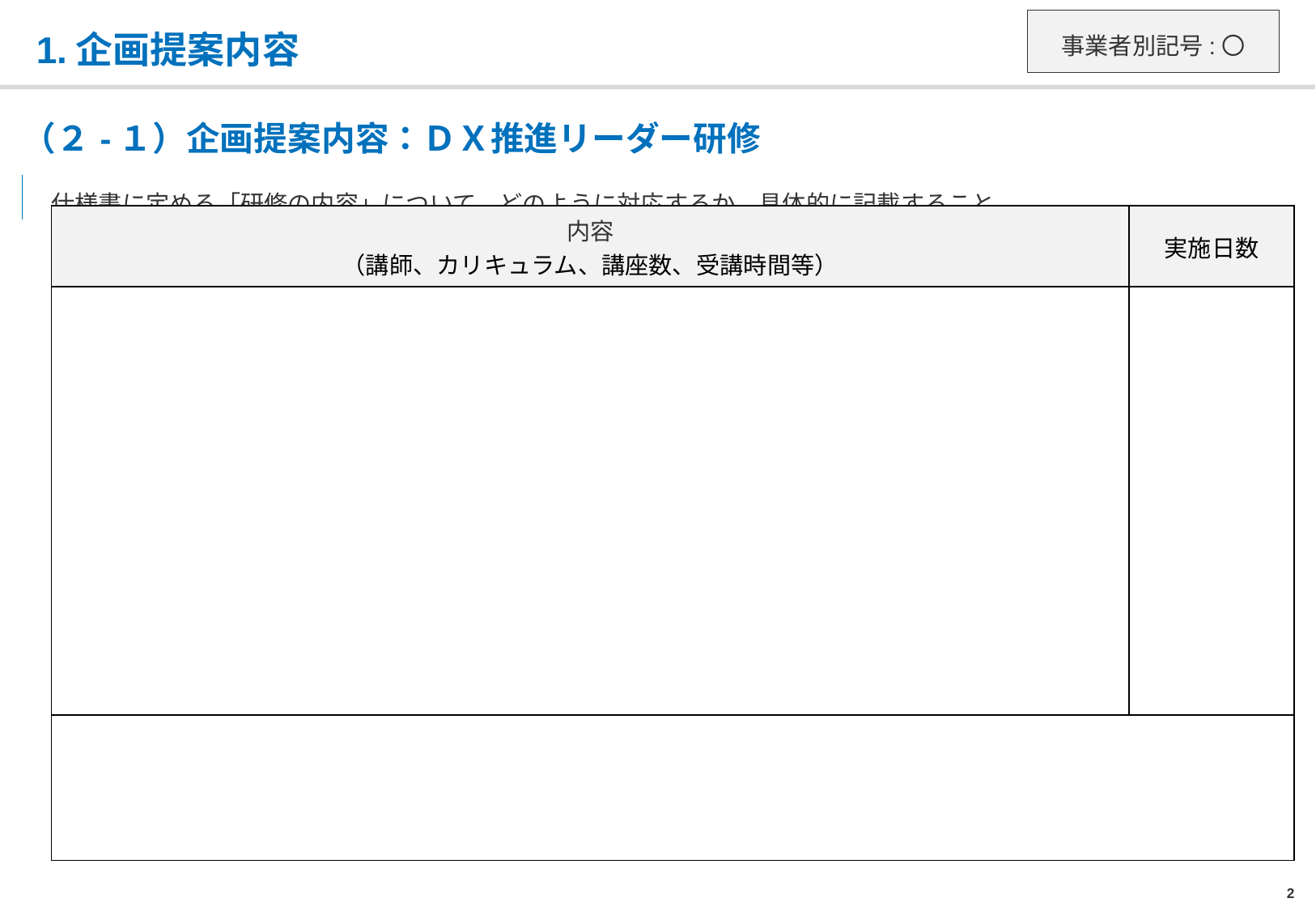

事業者別記号:〇
# 1.企画提案内容
| （２-１）企画提案内容：ＤＸ推進リーダー研修 |
| --- |
| 仕様書に定める「研修の内容」について、どのように対応するか、具体的に記載すること。 |
| 内容 （講師、カリキュラム、講座数、受講時間等） | 実施日数 |
| --- | --- |
|  |  |
| ＜他社と比べた優位性＞※できるだけ簡潔に記載すること |  |
2